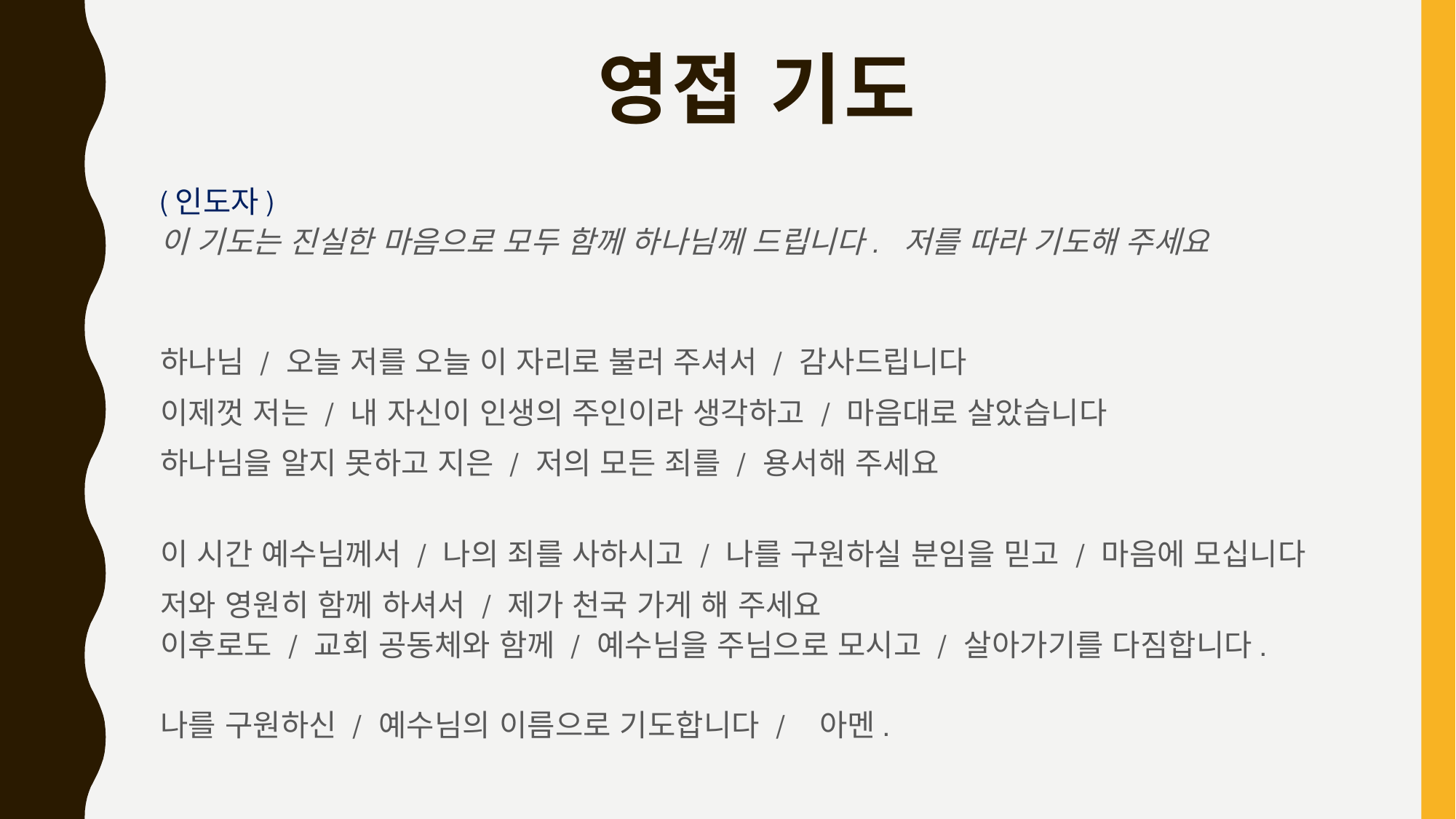

# 영접 기도
(인도자)
이 기도는 진실한 마음으로 모두 함께 하나님께 드립니다.  저를 따라 기도해 주세요
하나님 / 오늘 저를 오늘 이 자리로 불러 주셔서 / 감사드립니다
이제껏 저는 / 내 자신이 인생의 주인이라 생각하고 / 마음대로 살았습니다
하나님을 알지 못하고 지은 / 저의 모든 죄를 / 용서해 주세요
이 시간 예수님께서 / 나의 죄를 사하시고 / 나를 구원하실 분임을 믿고 / 마음에 모십니다
저와 영원히 함께 하셔서 / 제가 천국 가게 해 주세요
이후로도 / 교회 공동체와 함께 / 예수님을 주님으로 모시고 / 살아가기를 다짐합니다.
나를 구원하신 / 예수님의 이름으로 기도합니다 /   아멘.